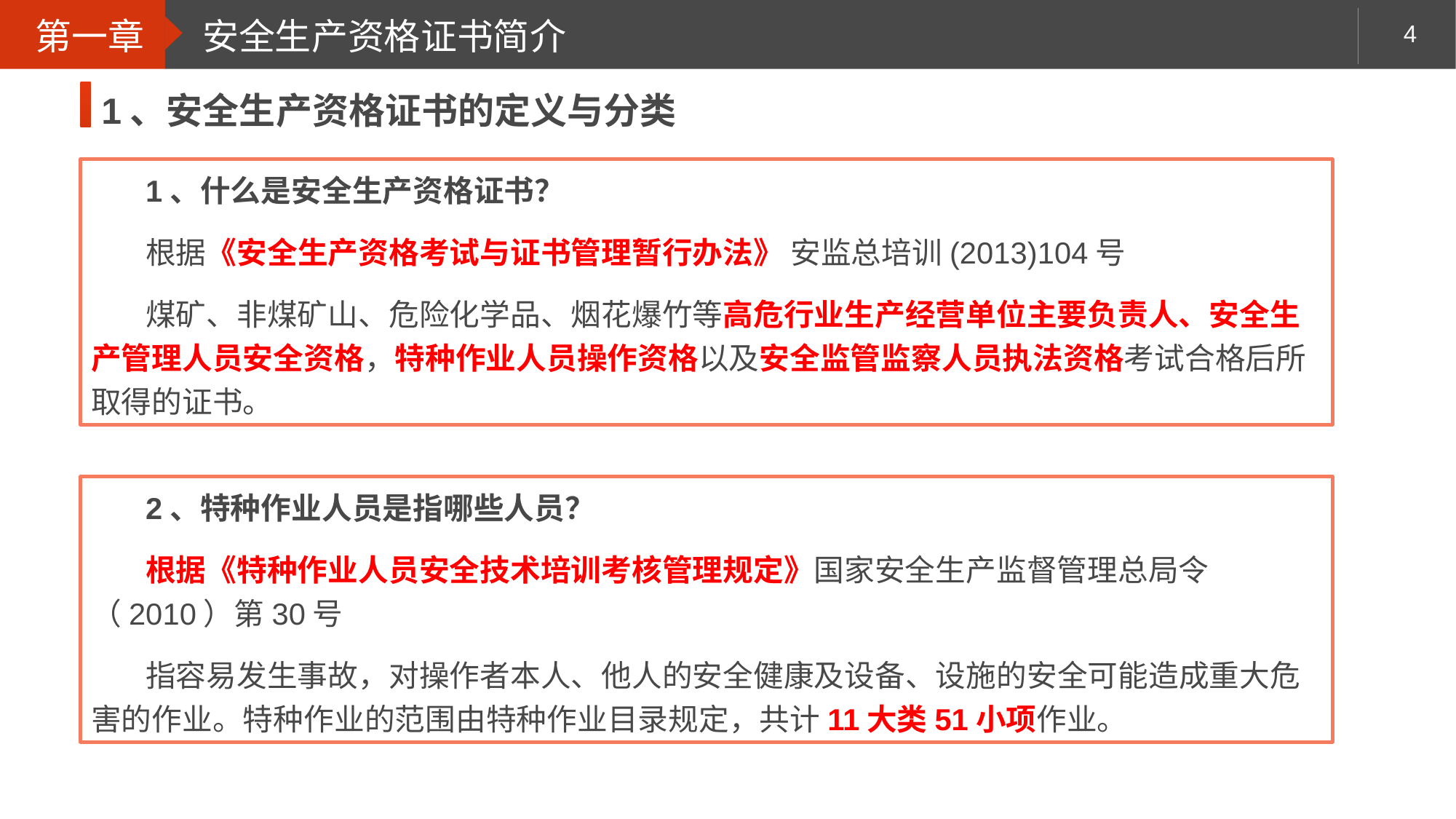

第一章
安全生产资格证书简介
1、安全生产资格证书的定义与分类

1、什么是安全生产资格证书？
根据《安全生产资格考试与证书管理暂行办法》 安监总培训(2013)104号
煤矿、非煤矿山、危险化学品、烟花爆竹等高危行业生产经营单位主要负责人、安全生产管理人员安全资格，特种作业人员操作资格以及安全监管监察人员执法资格考试合格后所取得的证书。
2、特种作业人员是指哪些人员？
根据《特种作业人员安全技术培训考核管理规定》国家安全生产监督管理总局令（2010）第30号
指容易发生事故，对操作者本人、他人的安全健康及设备、设施的安全可能造成重大危害的作业。特种作业的范围由特种作业目录规定，共计11大类51小项作业。